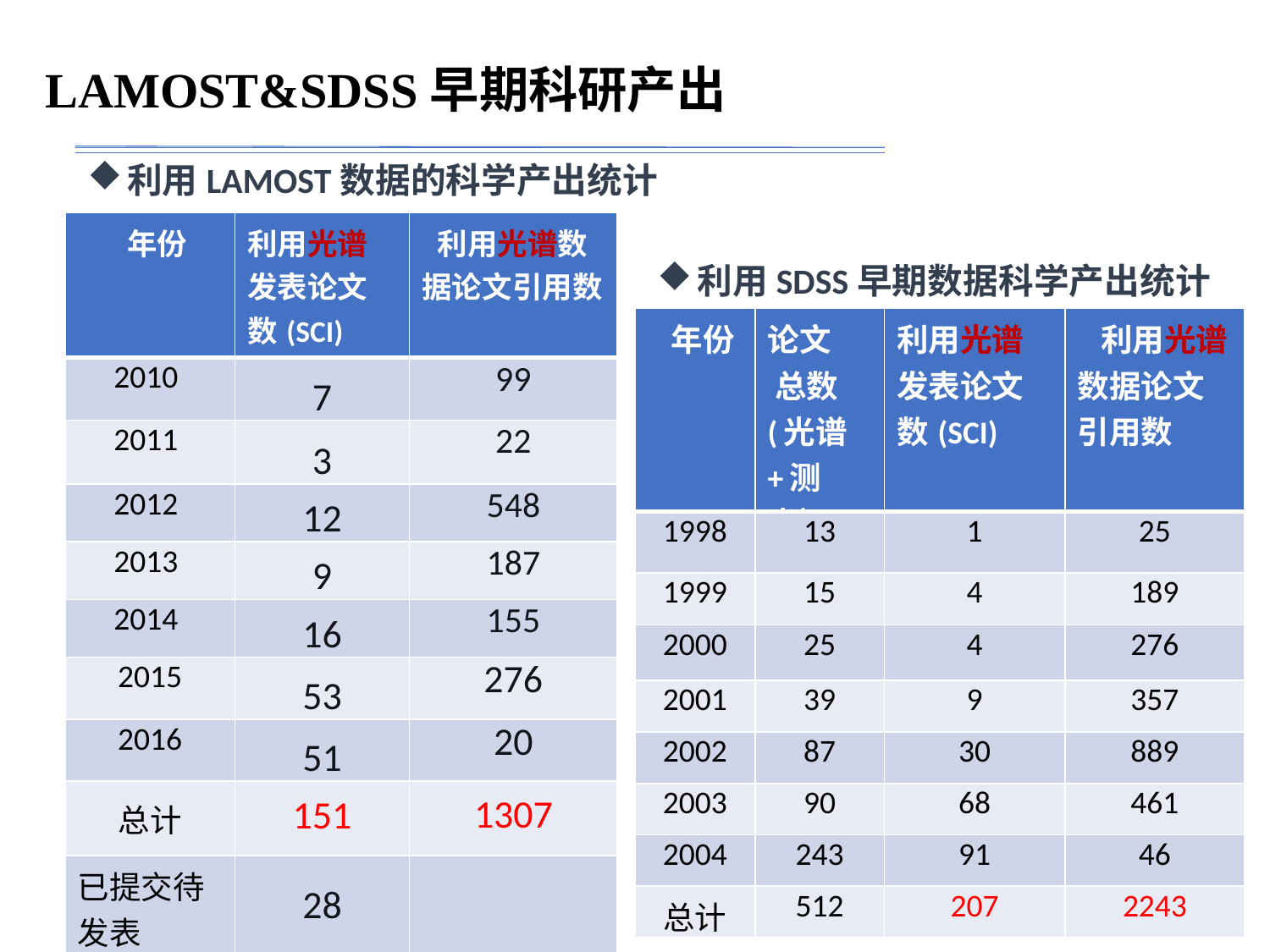

# LAMOST&SDSS早期科研产出
利用LAMOST数据的科学产出统计
| 年份 | 利用光谱发表论文数(SCI) | 利用光谱数据论文引用数 |
| --- | --- | --- |
| 2010 | 7 | 99 |
| 2011 | 3 | 22 |
| 2012 | 12 | 548 |
| 2013 | 9 | 187 |
| 2014 | 16 | 155 |
| 2015 | 53 | 276 |
| 2016 | 51 | 20 |
| 总计 | 151 | 1307 |
| 已提交待发表 | 28 |  |
利用SDSS早期数据科学产出统计
| 年份 | 论文 总数(光谱+测光） | 利用光谱发表论文数(SCI) | 利用光谱数据论文引用数 |
| --- | --- | --- | --- |
| 1998 | 13 | 1 | 25 |
| 1999 | 15 | 4 | 189 |
| 2000 | 25 | 4 | 276 |
| 2001 | 39 | 9 | 357 |
| 2002 | 87 | 30 | 889 |
| 2003 | 90 | 68 | 461 |
| 2004 | 243 | 91 | 46 |
| 总计 | 512 | 207 | 2243 |